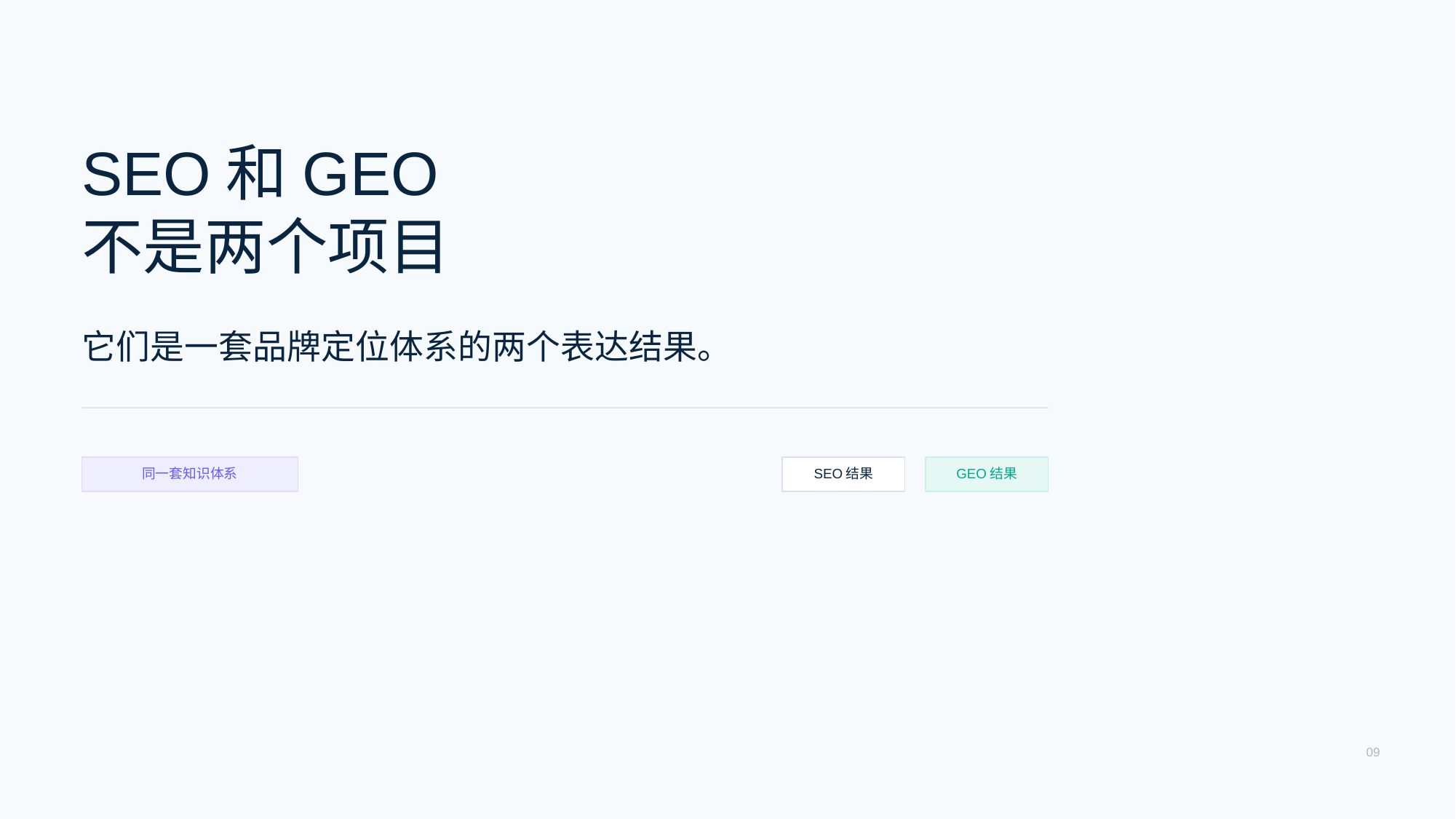

SEO和GEO
不是两个项目
它们是一套品牌定位体系的两个表达结果。

同一套知识体系
SEO结果
GEO结果
09